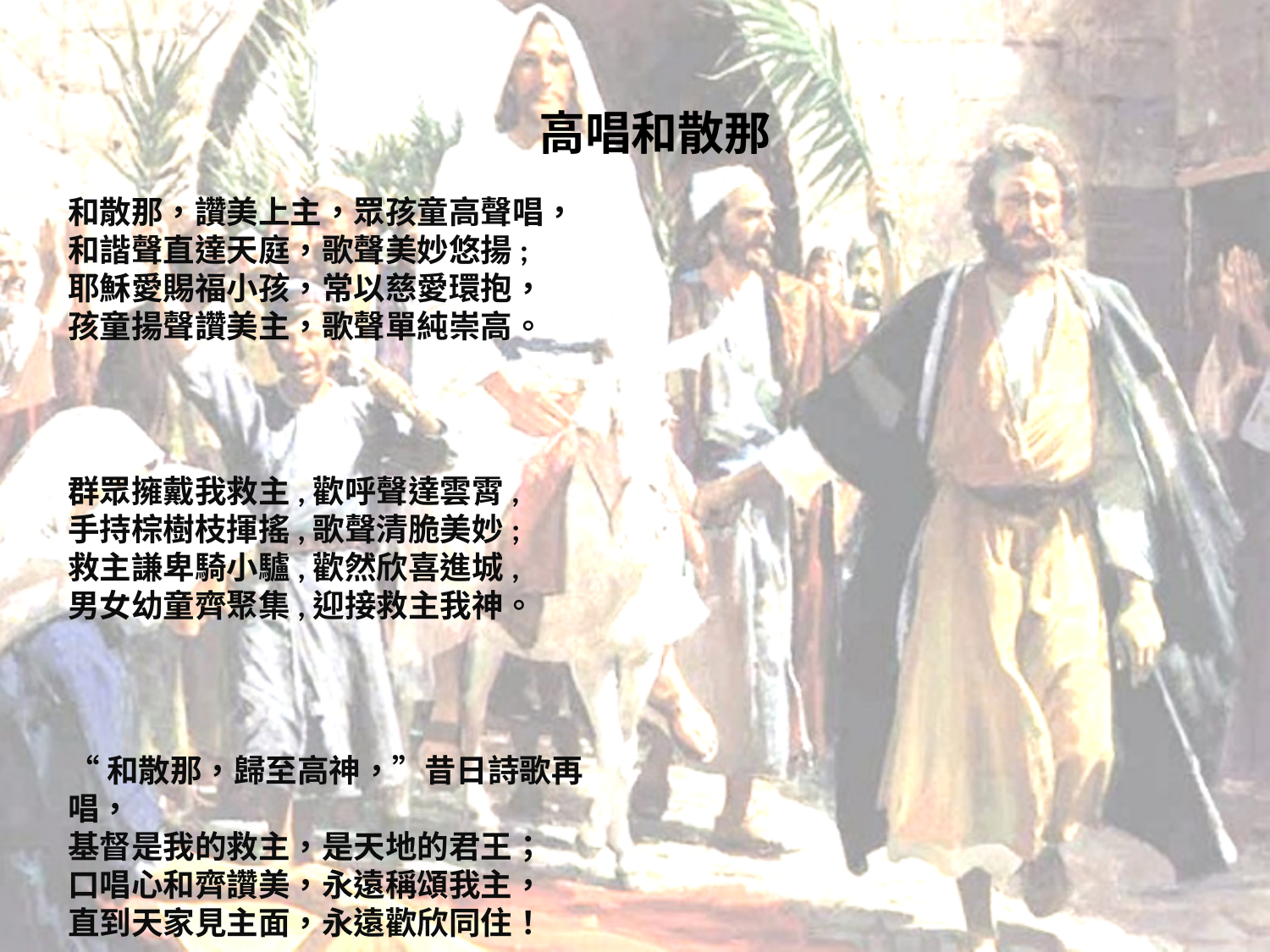

# 高唱和散那
和散那，讚美上主，眾孩童高聲唱，
和諧聲直達天庭，歌聲美妙悠揚;
耶穌愛賜福小孩，常以慈愛環抱，
孩童揚聲讚美主，歌聲單純崇高。

群眾擁戴我救主,歡呼聲達雲霄,
手持棕樹枝揮搖,歌聲清脆美妙;
救主謙卑騎小驢,歡然欣喜進城,
男女幼童齊聚集,迎接救主我神。

“和散那，歸至高神，”昔日詩歌再唱，
基督是我的救主，是天地的君王；
口唱心和齊讚美，永遠稱頌我主，
直到天家見主面，永遠歡欣同住！